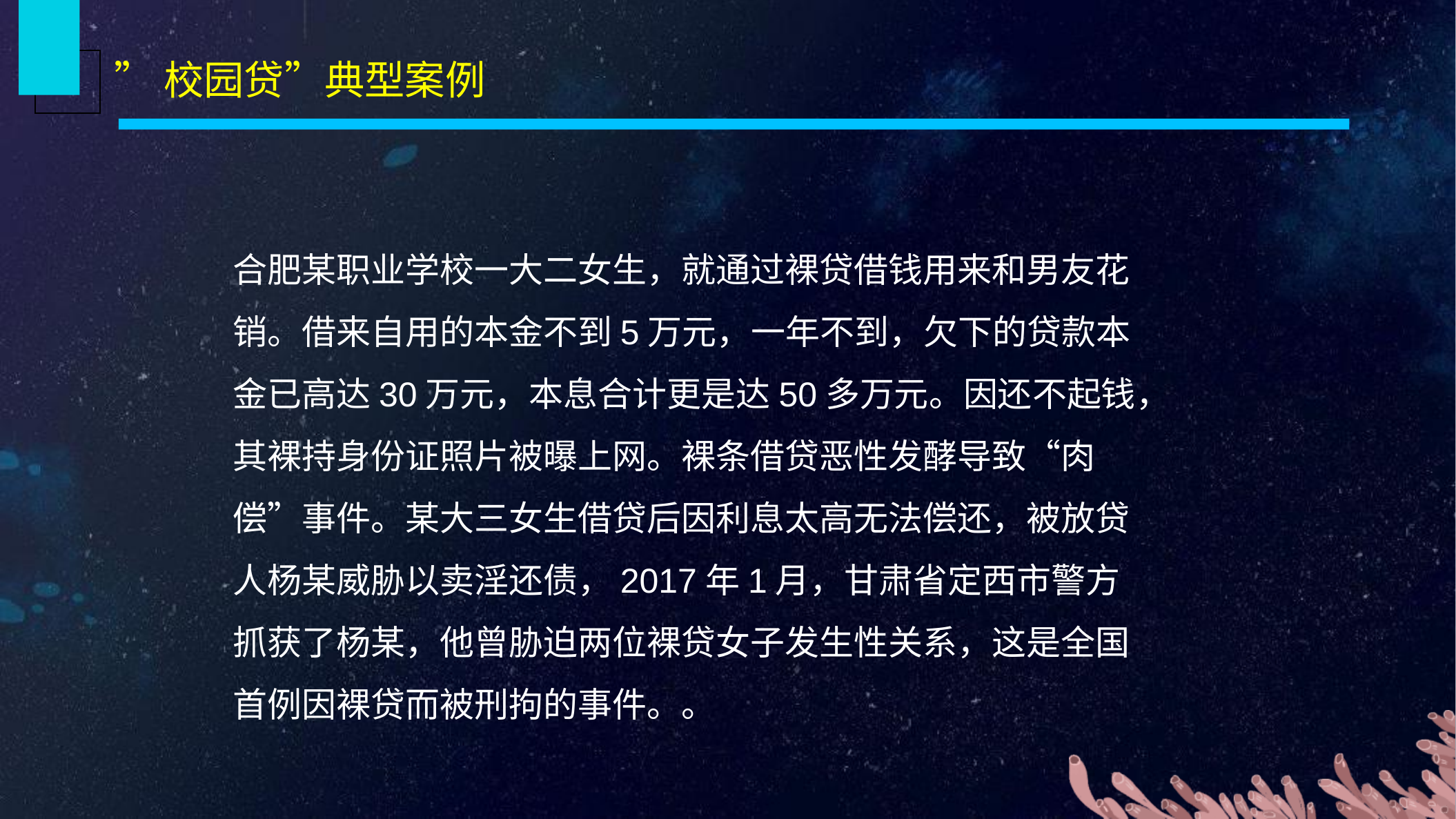

”校园贷”典型案例

合肥某职业学校一大二女生，就通过裸贷借钱用来和男友花销。借来自用的本金不到5万元，一年不到，欠下的贷款本金已高达30万元，本息合计更是达50多万元。因还不起钱，其裸持身份证照片被曝上网。裸条借贷恶性发酵导致“肉偿”事件。某大三女生借贷后因利息太高无法偿还，被放贷人杨某威胁以卖淫还债，2017年1月，甘肃省定西市警方抓获了杨某，他曾胁迫两位裸贷女子发生性关系，这是全国首例因裸贷而被刑拘的事件。。